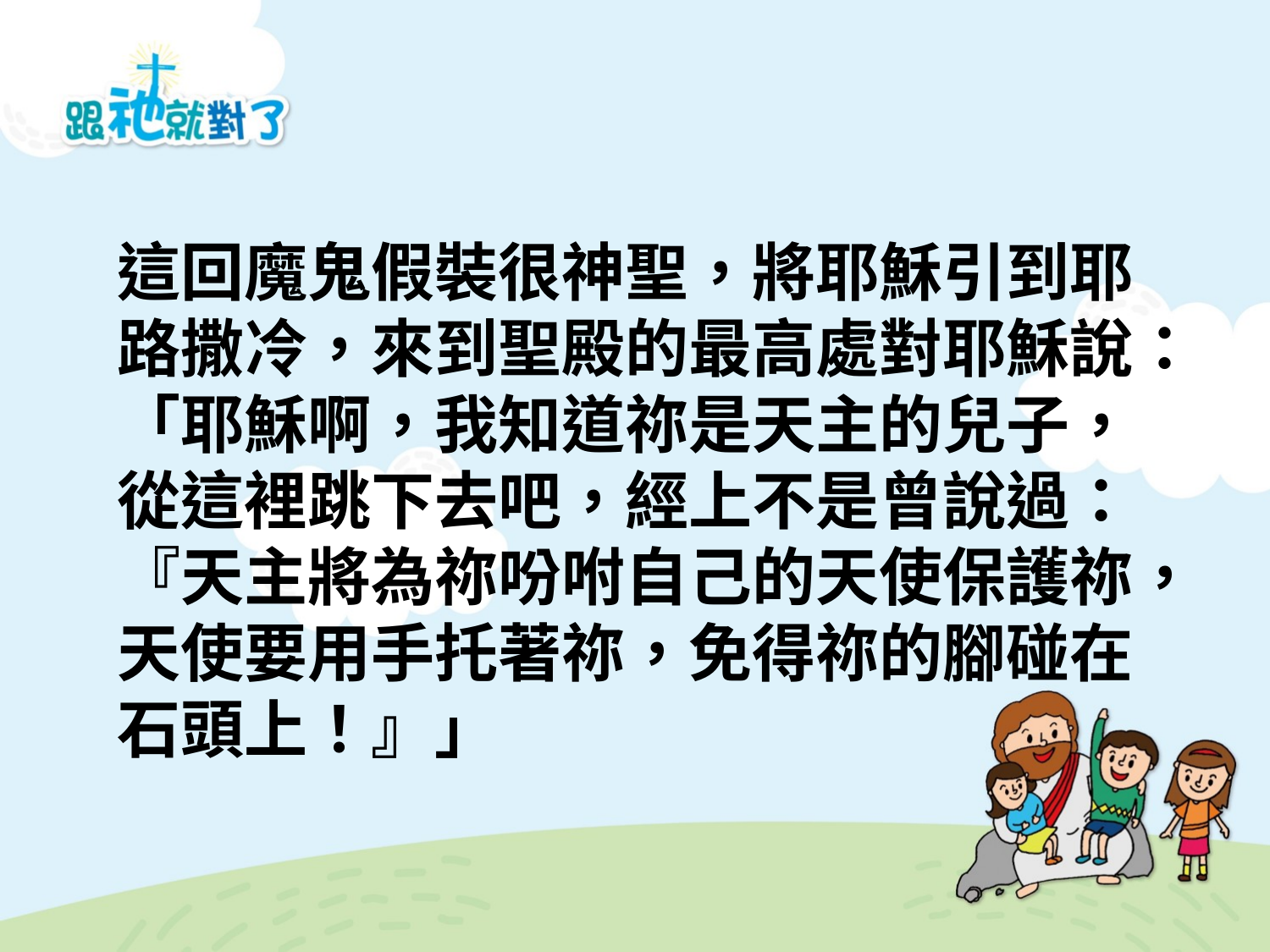

這回魔鬼假裝很神聖，將耶穌引到耶路撒冷，來到聖殿的最高處對耶穌說：「耶穌啊，我知道祢是天主的兒子，從這裡跳下去吧，經上不是曾說過：『天主將為祢吩咐自己的天使保護祢，天使要用手托著祢，免得祢的腳碰在石頭上！』」